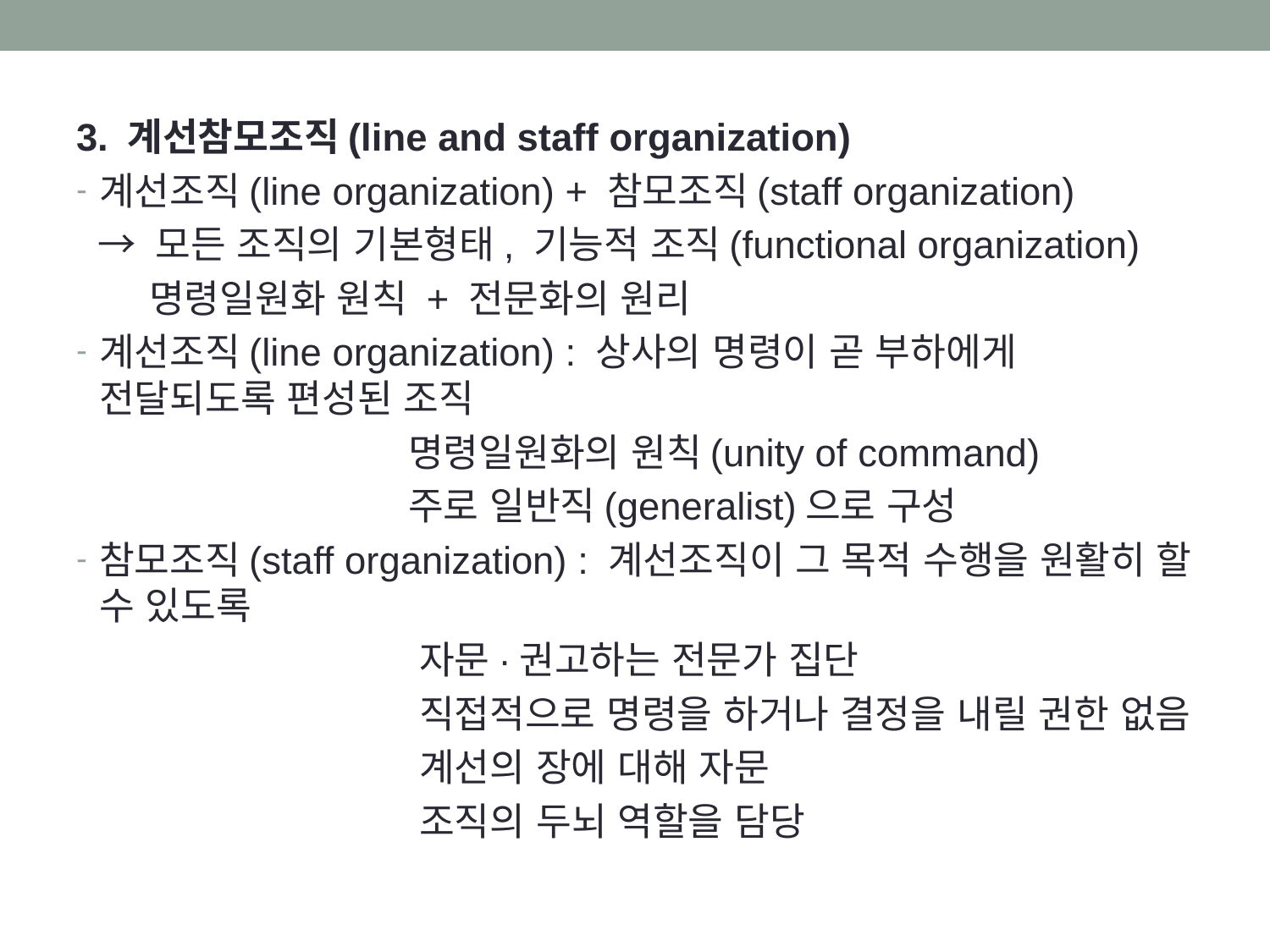

#
3. 계선참모조직(line and staff organization)
계선조직(line organization) + 참모조직(staff organization)
  → 모든 조직의 기본형태, 기능적 조직(functional organization)
      명령일원화 원칙 + 전문화의 원리
계선조직(line organization) : 상사의 명령이 곧 부하에게 전달되도록 편성된 조직
                              명령일원화의 원칙(unity of command)
                              주로 일반직(generalist)으로 구성
참모조직(staff organization) : 계선조직이 그 목적 수행을 원활히 할 수 있도록
                               자문·권고하는 전문가 집단
                               직접적으로 명령을 하거나 결정을 내릴 권한 없음
                               계선의 장에 대해 자문
                               조직의 두뇌 역할을 담당